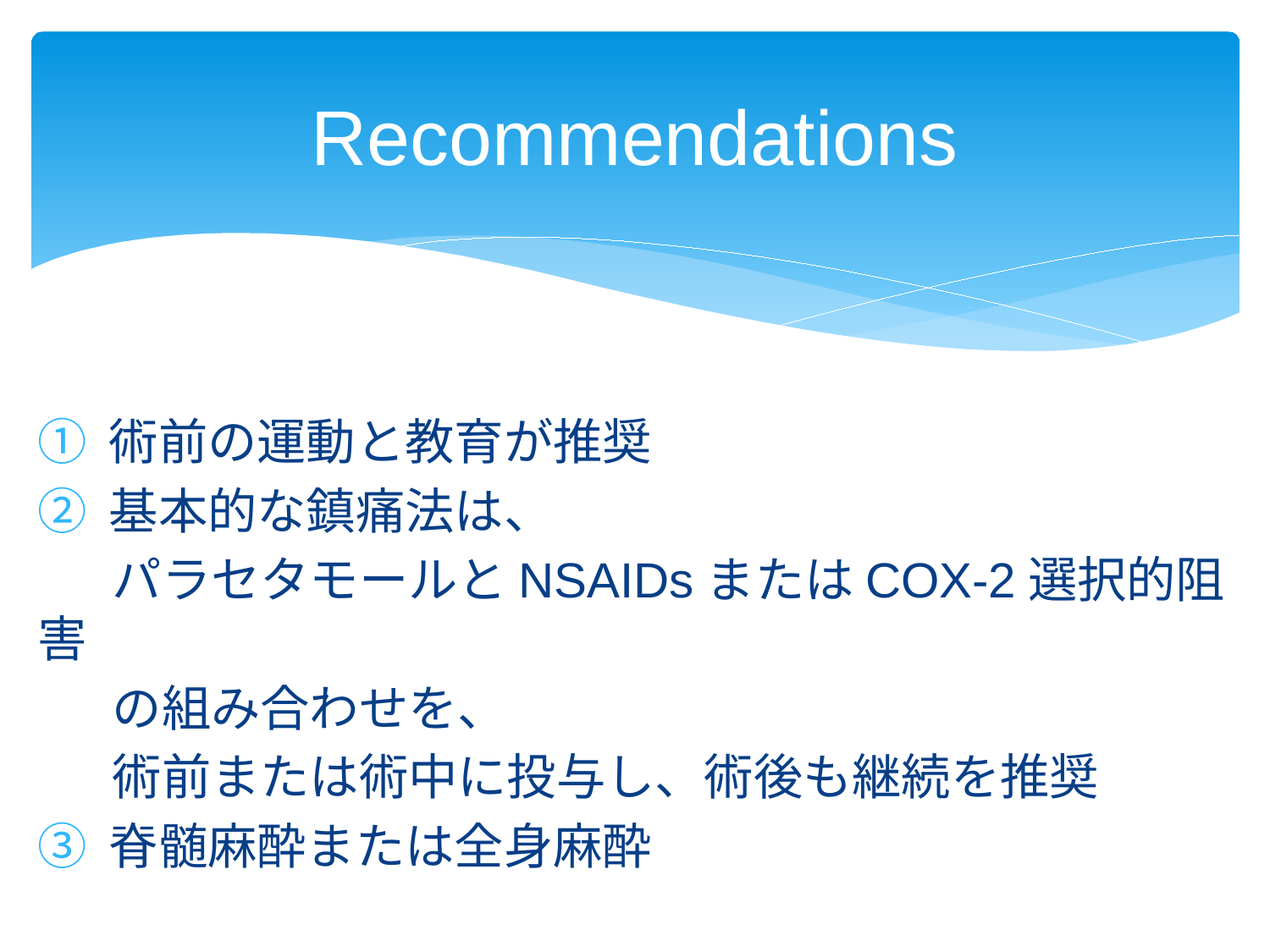

# Recommendations
術前の運動と教育が推奨
基本的な鎮痛法は、
パラセタモールとNSAIDsまたはCOX-2選択的阻害
の組み合わせを、
術前または術中に投与し、術後も継続を推奨
脊髄麻酔または全身麻酔